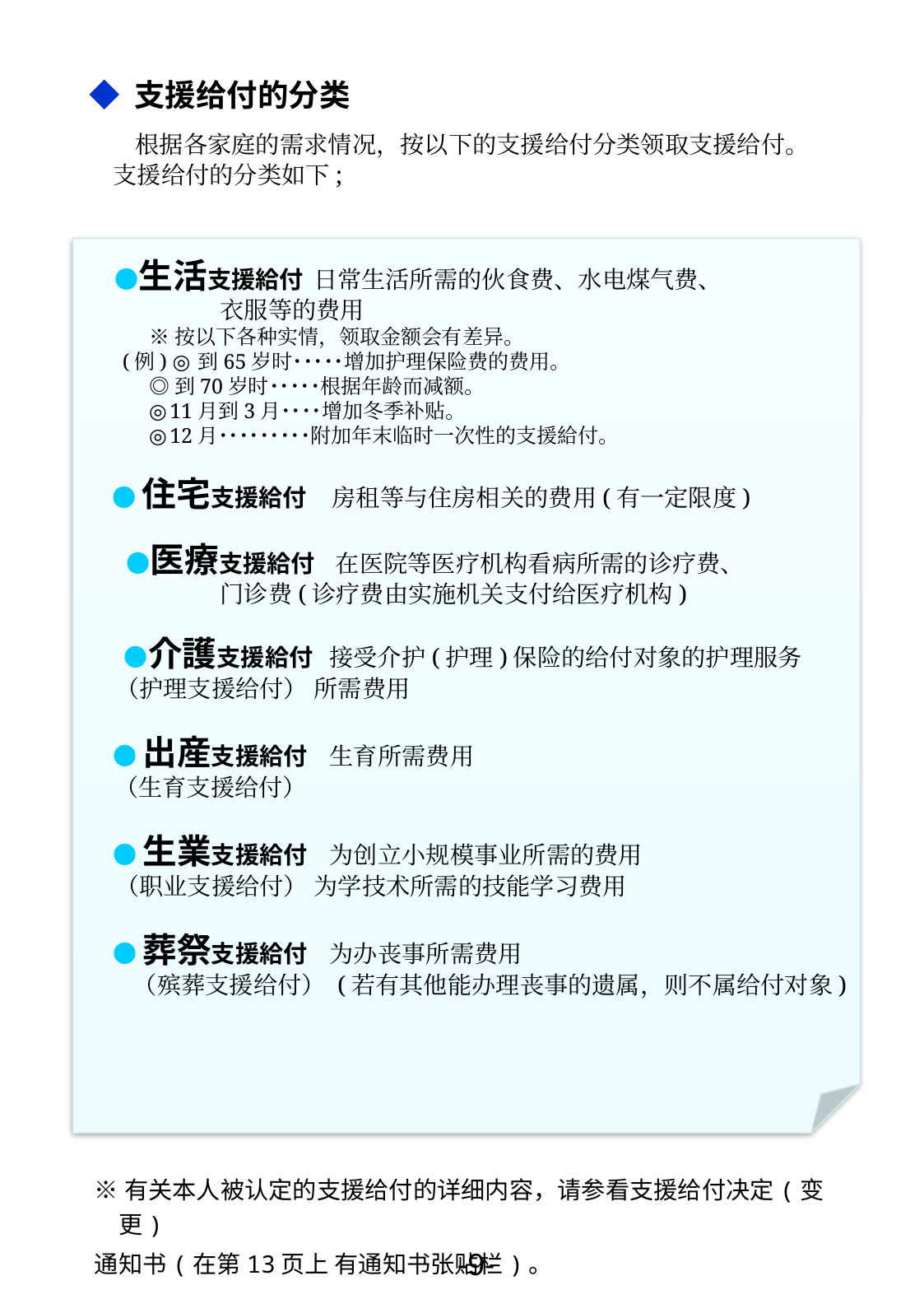

◆ 支援给付的分类
     根据各家庭的需求情况，按以下的支援给付分类领取支援给付。
   支援给付的分类如下;

　  ●生活支援給付  日常生活所需的伙食费、水电煤气费、
                     衣服等的费用
            ※按以下各种实情，领取金额会有差异。
       (例) ◎到65岁时･････增加护理保险费的费用。
            ◎到70岁时･････根据年龄而减额。
            ◎11月到3月････增加冬季补贴。
            ◎12月･････････附加年末临时一次性的支援給付。

      ●住宅支援給付　 房租等与住房相关的费用(有一定限度)

　　●医療支援給付　在医院等医疗机构看病所需的诊疗费、
                     门诊费(诊疗费由实施机关支付给医疗机构)

   　●介護支援給付   接受介护(护理)保险的给付对象的护理服务
    （护理支援给付） 所需费用

     ●出産支援給付    生育所需费用
    （生育支援给付）

     ●生業支援給付    为创立小规模事业所需的费用
    （职业支援给付） 为学技术所需的技能学习费用

     ●葬祭支援給付    为办丧事所需费用
　　（殡葬支援给付） (若有其他能办理丧事的遗属，则不属给付对象)

※有关本人被认定的支援给付的详细内容，请参看支援给付决定(变更)
通知书(在第13页上 有通知书张贴栏)。
-9-